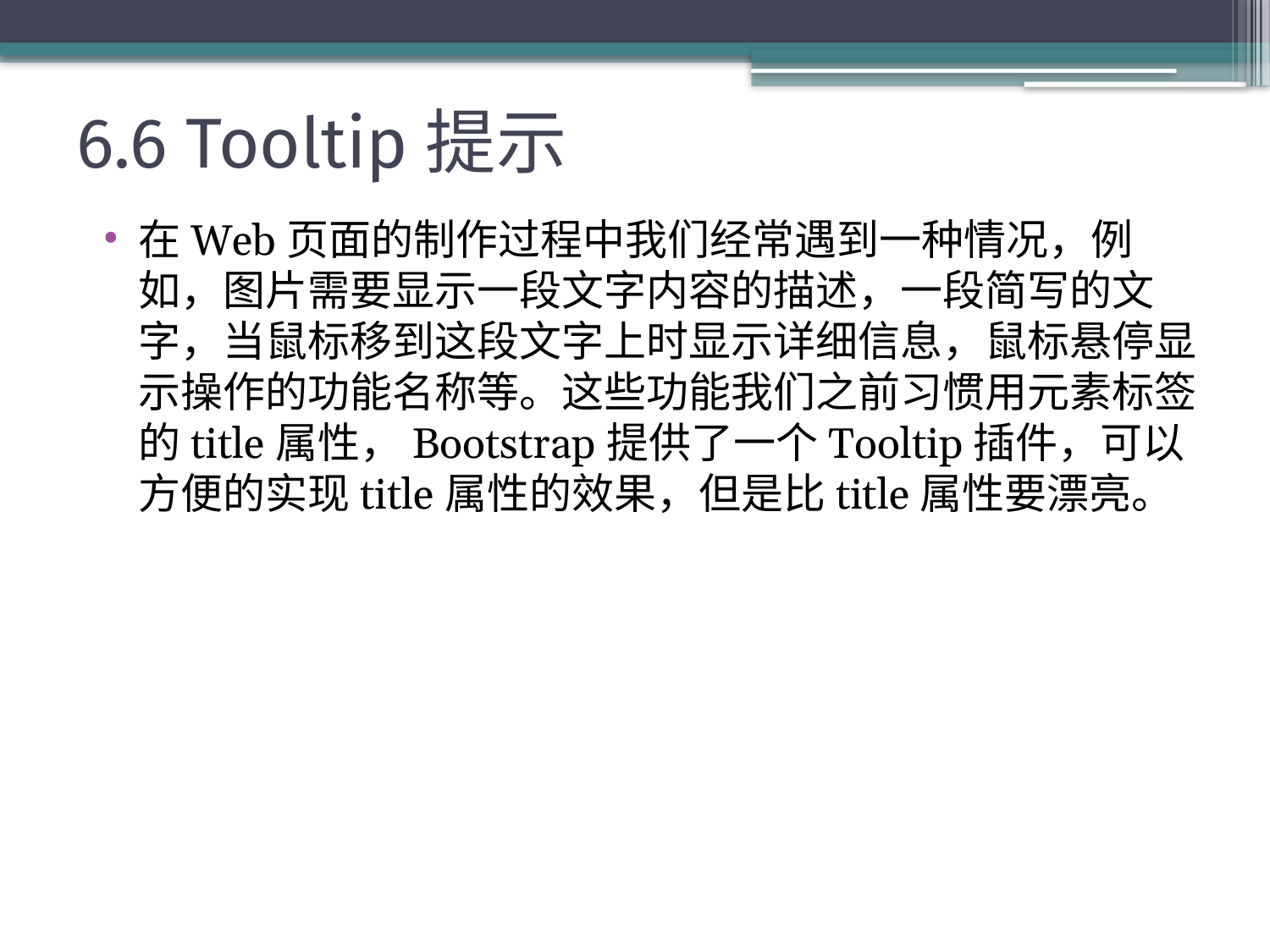

# 6.6 Tooltip提示
在Web页面的制作过程中我们经常遇到一种情况，例如，图片需要显示一段文字内容的描述，一段简写的文字，当鼠标移到这段文字上时显示详细信息，鼠标悬停显示操作的功能名称等。这些功能我们之前习惯用元素标签的title属性，Bootstrap提供了一个Tooltip插件，可以方便的实现title属性的效果，但是比title属性要漂亮。